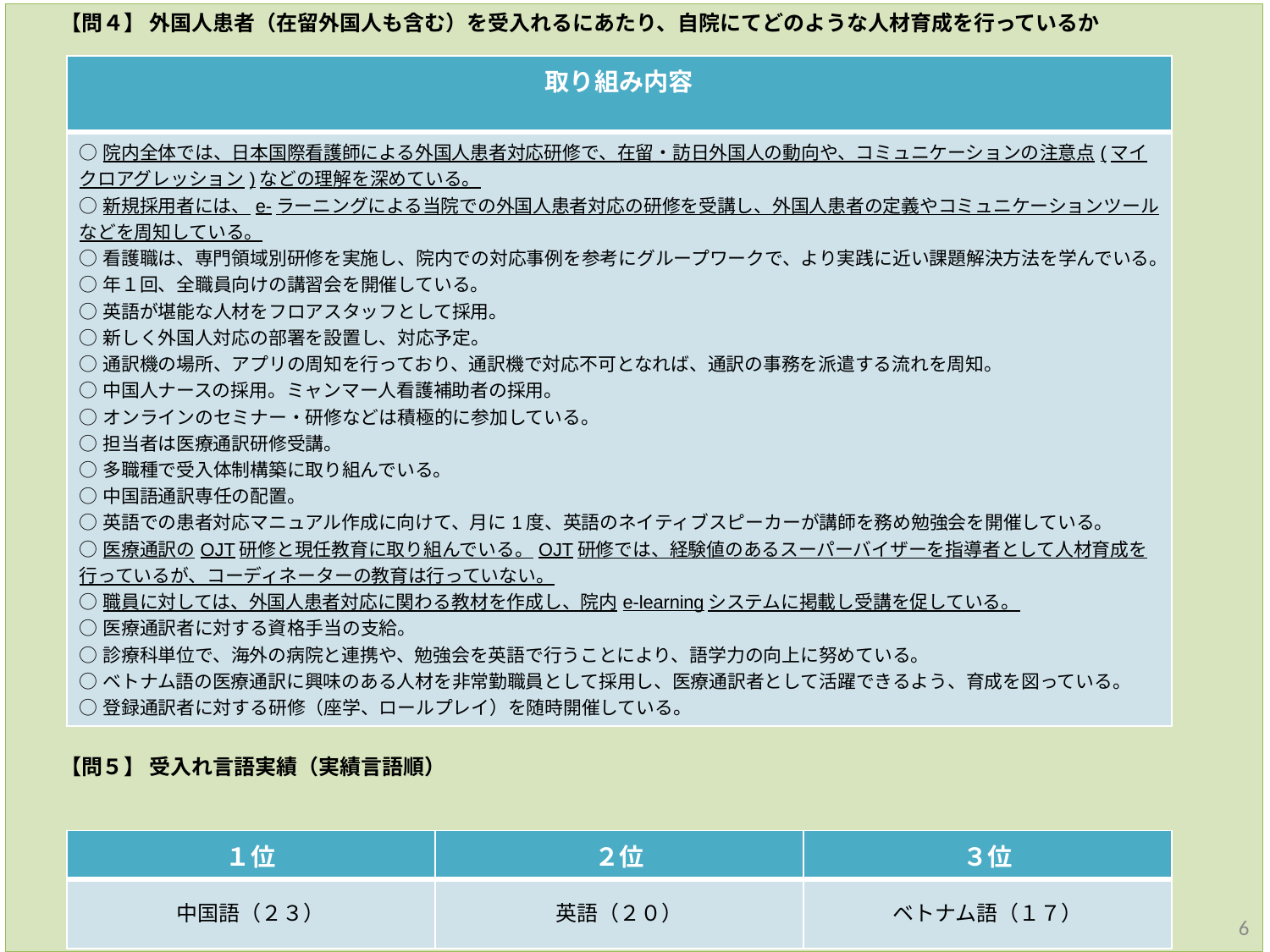

【問４】 外国人患者（在留外国人も含む）を受入れるにあたり、自院にてどのような人材育成を行っているか

　　【問５】 受入れ言語実績（実績言語順）

| 取り組み内容 |
| --- |
| ○院内全体では、日本国際看護師による外国人患者対応研修で、在留・訪日外国人の動向や、コミュニケーションの注意点(マイクロアグレッション)などの理解を深めている。 ○新規採用者には、e-ラーニングによる当院での外国人患者対応の研修を受講し、外国人患者の定義やコミュニケーションツールなどを周知している。 ○看護職は、専門領域別研修を実施し、院内での対応事例を参考にグループワークで、より実践に近い課題解決方法を学んでいる。 ○年１回、全職員向けの講習会を開催している。 ○英語が堪能な人材をフロアスタッフとして採用。 ○新しく外国人対応の部署を設置し、対応予定。 ○通訳機の場所、アプリの周知を行っており、通訳機で対応不可となれば、通訳の事務を派遣する流れを周知。 ○中国人ナースの採用。ミャンマー人看護補助者の採用。 ○オンラインのセミナー・研修などは積極的に参加している。 ○担当者は医療通訳研修受講。 ○多職種で受入体制構築に取り組んでいる。 ○中国語通訳専任の配置。 ○英語での患者対応マニュアル作成に向けて、月に1度、英語のネイティブスピーカーが講師を務め勉強会を開催している。 ○医療通訳のOJT研修と現任教育に取り組んでいる。OJT研修では、経験値のあるスーパーバイザーを指導者として人材育成を行っているが、コーディネーターの教育は行っていない。 ○職員に対しては、外国人患者対応に関わる教材を作成し、院内e-learningシステムに掲載し受講を促している。 ○医療通訳者に対する資格手当の支給。 ○診療科単位で、海外の病院と連携や、勉強会を英語で行うことにより、語学力の向上に努めている。 ○ベトナム語の医療通訳に興味のある人材を非常勤職員として採用し、医療通訳者として活躍できるよう、育成を図っている。 ○登録通訳者に対する研修（座学、ロールプレイ）を随時開催している。 |
| １位 | ２位 | ３位 |
| --- | --- | --- |
| 中国語（２３） | 英語（２０） | ベトナム語（１７） |
6